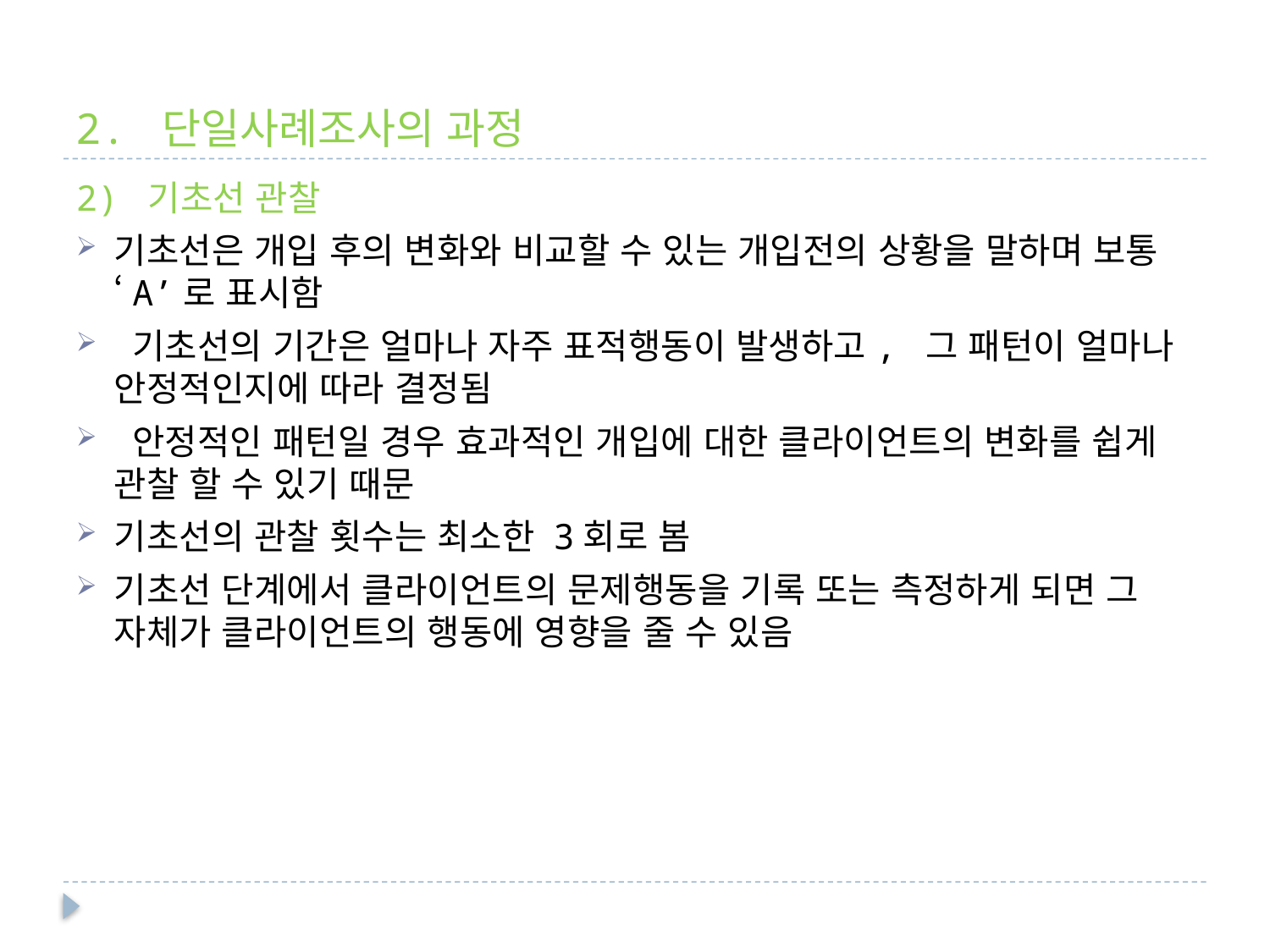

# 2. 단일사례조사의 과정
2) 기초선 관찰
기초선은 개입 후의 변화와 비교할 수 있는 개입전의 상황을 말하며 보통 ‘A’로 표시함
 기초선의 기간은 얼마나 자주 표적행동이 발생하고, 그 패턴이 얼마나 안정적인지에 따라 결정됨
 안정적인 패턴일 경우 효과적인 개입에 대한 클라이언트의 변화를 쉽게 관찰 할 수 있기 때문
기초선의 관찰 횟수는 최소한 3회로 봄
기초선 단계에서 클라이언트의 문제행동을 기록 또는 측정하게 되면 그 자체가 클라이언트의 행동에 영향을 줄 수 있음